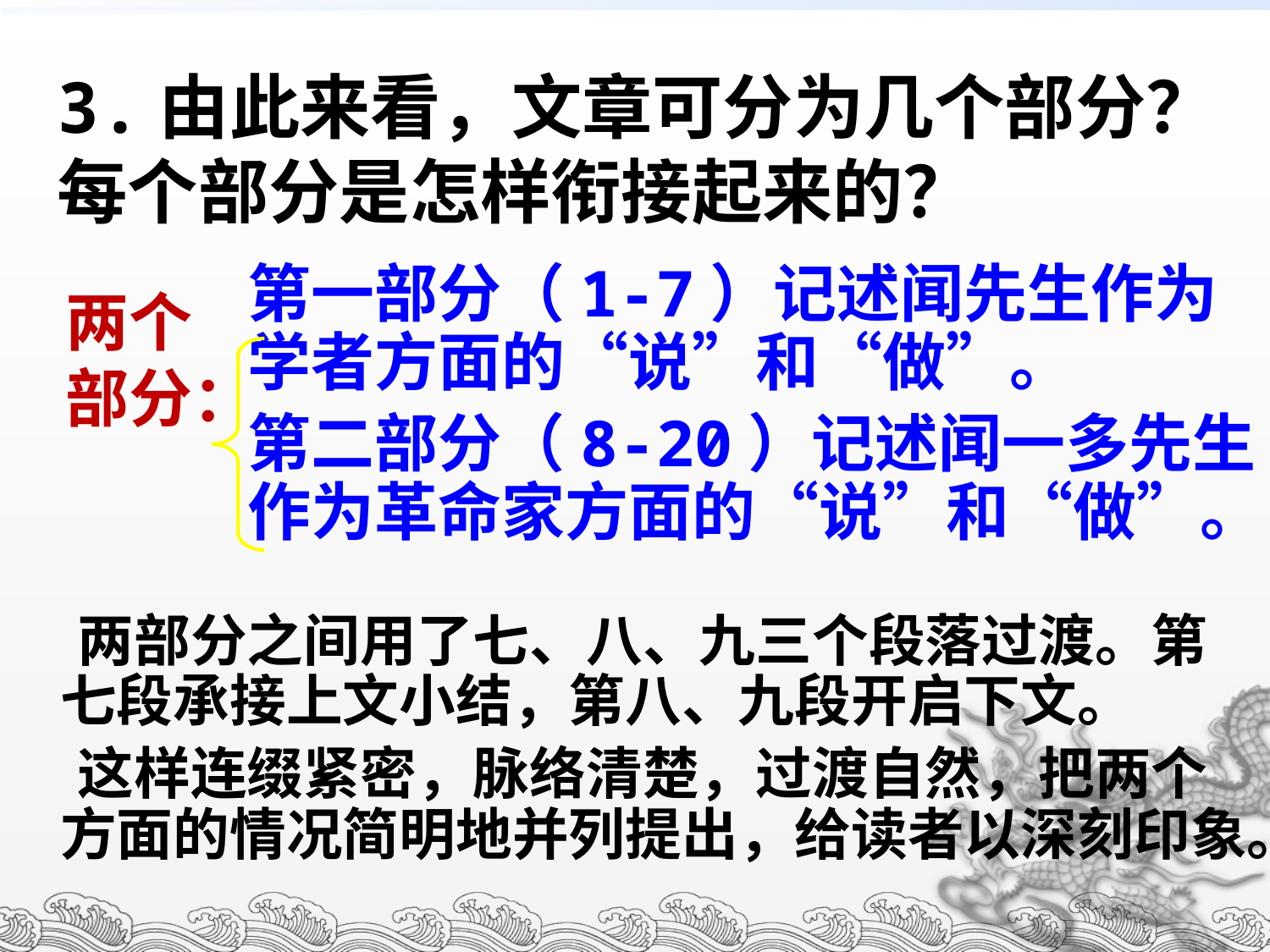

3.由此来看，文章可分为几个部分？每个部分是怎样衔接起来的？
第一部分（1-7）记述闻先生作为学者方面的“说”和“做”。
第二部分（8-20）记述闻一多先生作为革命家方面的“说”和“做”。
两个部分：

    两部分之间用了七、八、九三个段落过渡。第七段承接上文小结，第八、九段开启下文。
    这样连缀紧密，脉络清楚，过渡自然，把两个方面的情况简明地并列提出，给读者以深刻印象。